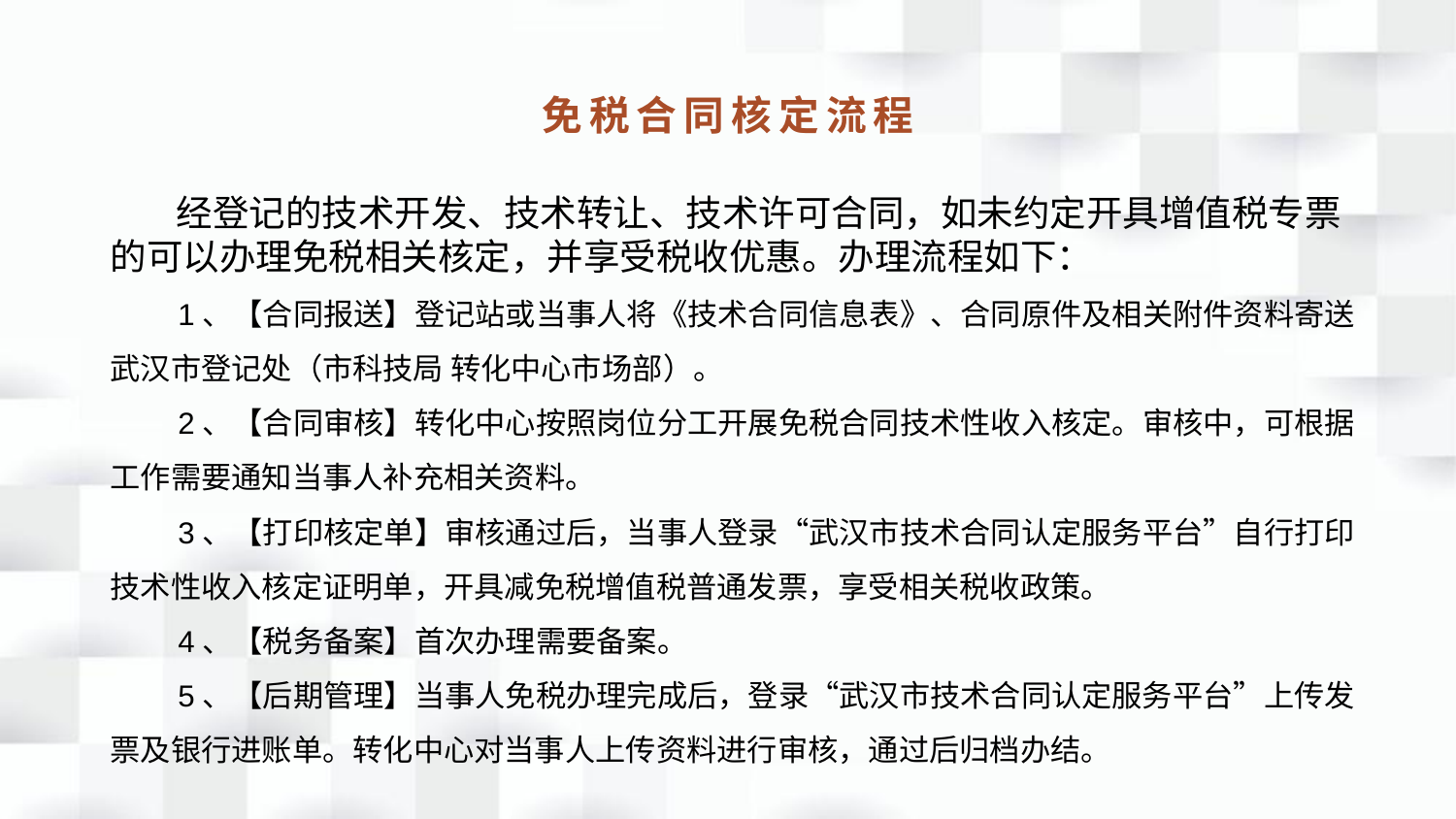

免税合同核定流程

       经登记的技术开发、技术转让、技术许可合同，如未约定开具增值税专票的可以办理免税相关核定，并享受税收优惠。办理流程如下：
        1、【合同报送】登记站或当事人将《技术合同信息表》、合同原件及相关附件资料寄送武汉市登记处（市科技局 转化中心市场部）。
        2、【合同审核】转化中心按照岗位分工开展免税合同技术性收入核定。审核中，可根据工作需要通知当事人补充相关资料。
        3、【打印核定单】审核通过后，当事人登录“武汉市技术合同认定服务平台”自行打印技术性收入核定证明单，开具减免税增值税普通发票，享受相关税收政策。
        4、【税务备案】首次办理需要备案。
        5、【后期管理】当事人免税办理完成后，登录“武汉市技术合同认定服务平台”上传发票及银行进账单。转化中心对当事人上传资料进行审核，通过后归档办结。